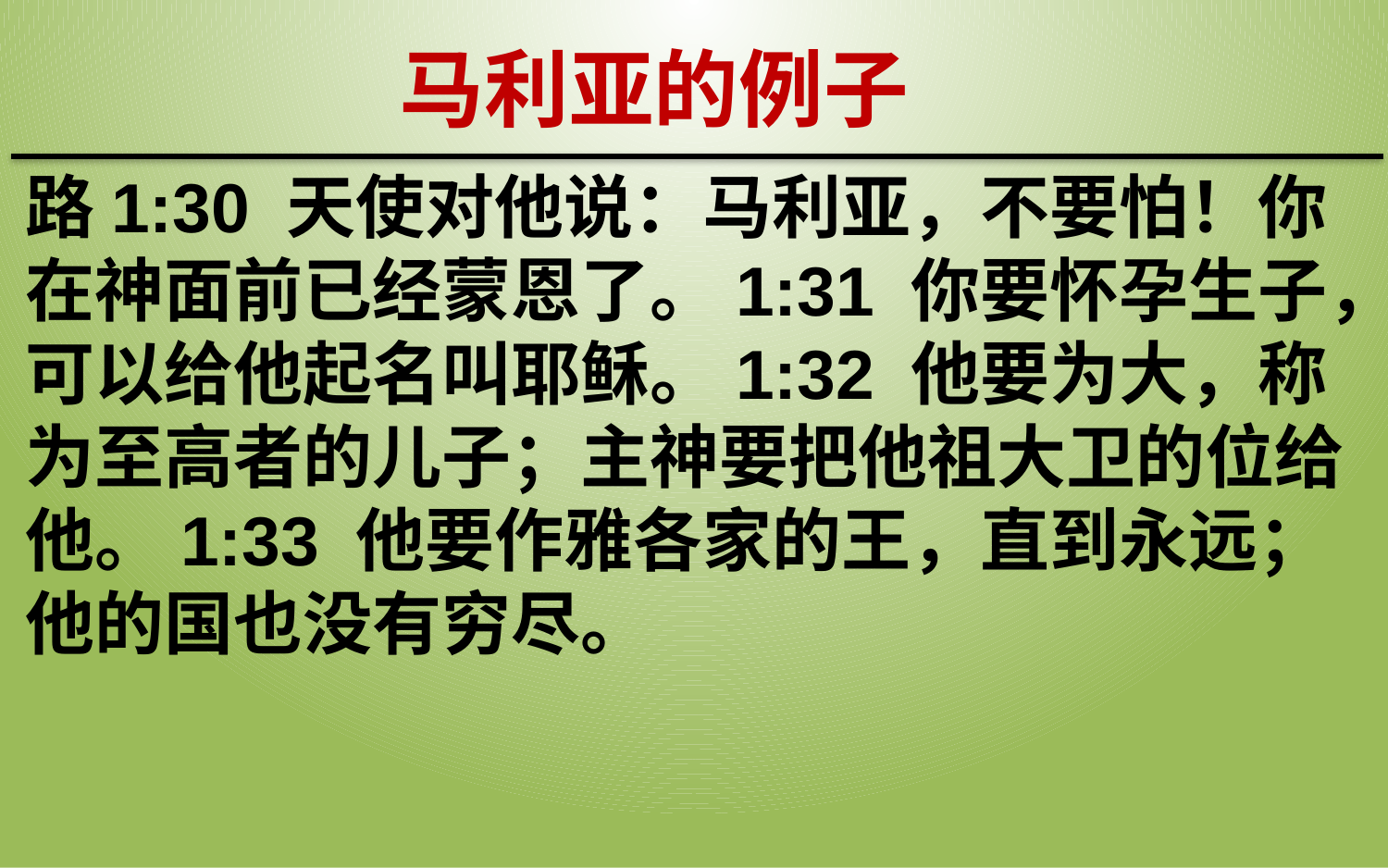

马利亚的例子
路1:30 天使对他说：马利亚，不要怕！你在神面前已经蒙恩了。1:31 你要怀孕生子，可以给他起名叫耶稣。1:32 他要为大，称为至高者的儿子；主神要把他祖大卫的位给他。1:33 他要作雅各家的王，直到永远；他的国也没有穷尽。